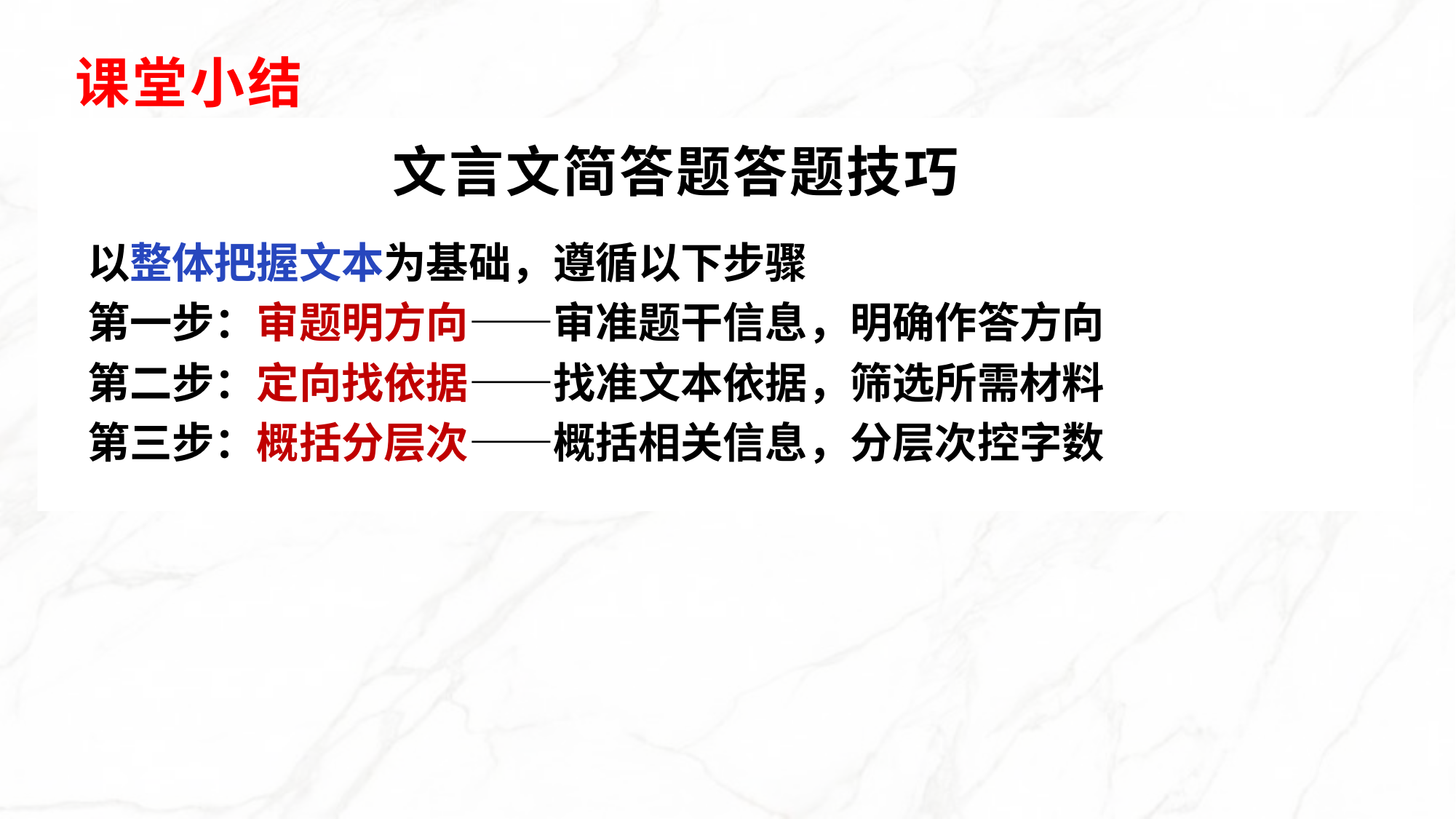

课堂小结

“炼句”题答题要点
文言文简答题答题技巧
以整体把握文本为基础，遵循以下步骤
第一步：审题明方向——审准题干信息，明确作答方向
第二步：定向找依据——找准文本依据，筛选所需材料
第三步：概括分层次——概括相关信息，分层次控字数